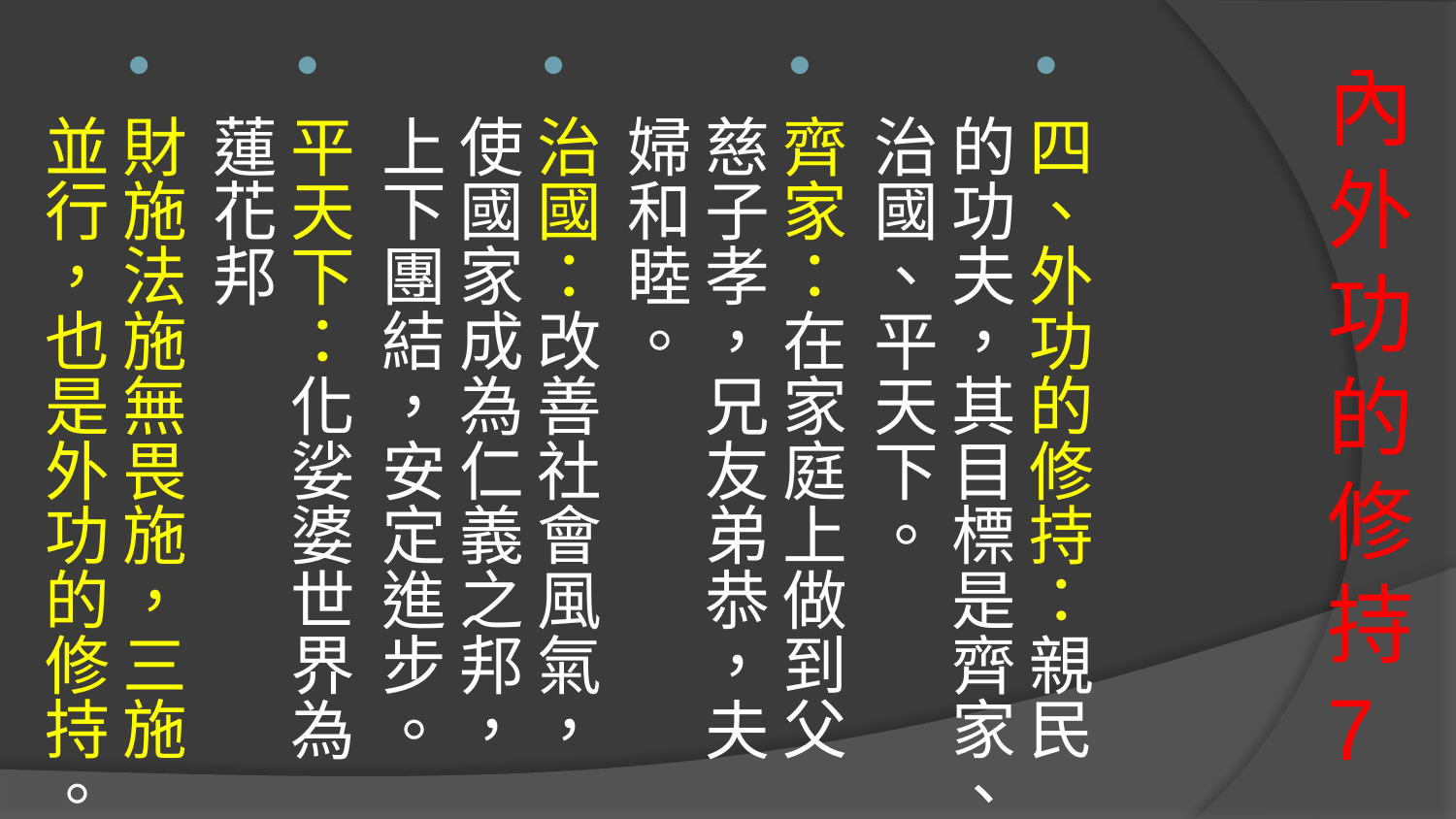

四、外功的修持：親民的功夫，其目標是齊家、治國、平天下。
齊家：在家庭上做到父慈子孝，兄友弟恭，夫婦和睦。
治國：改善社會風氣，使國家成為仁義之邦，上下團結，安定進步。
平天下：化娑婆世界為蓮花邦
財施法施無畏施，三施並行，也是外功的修持。
# 內外功的修持 7